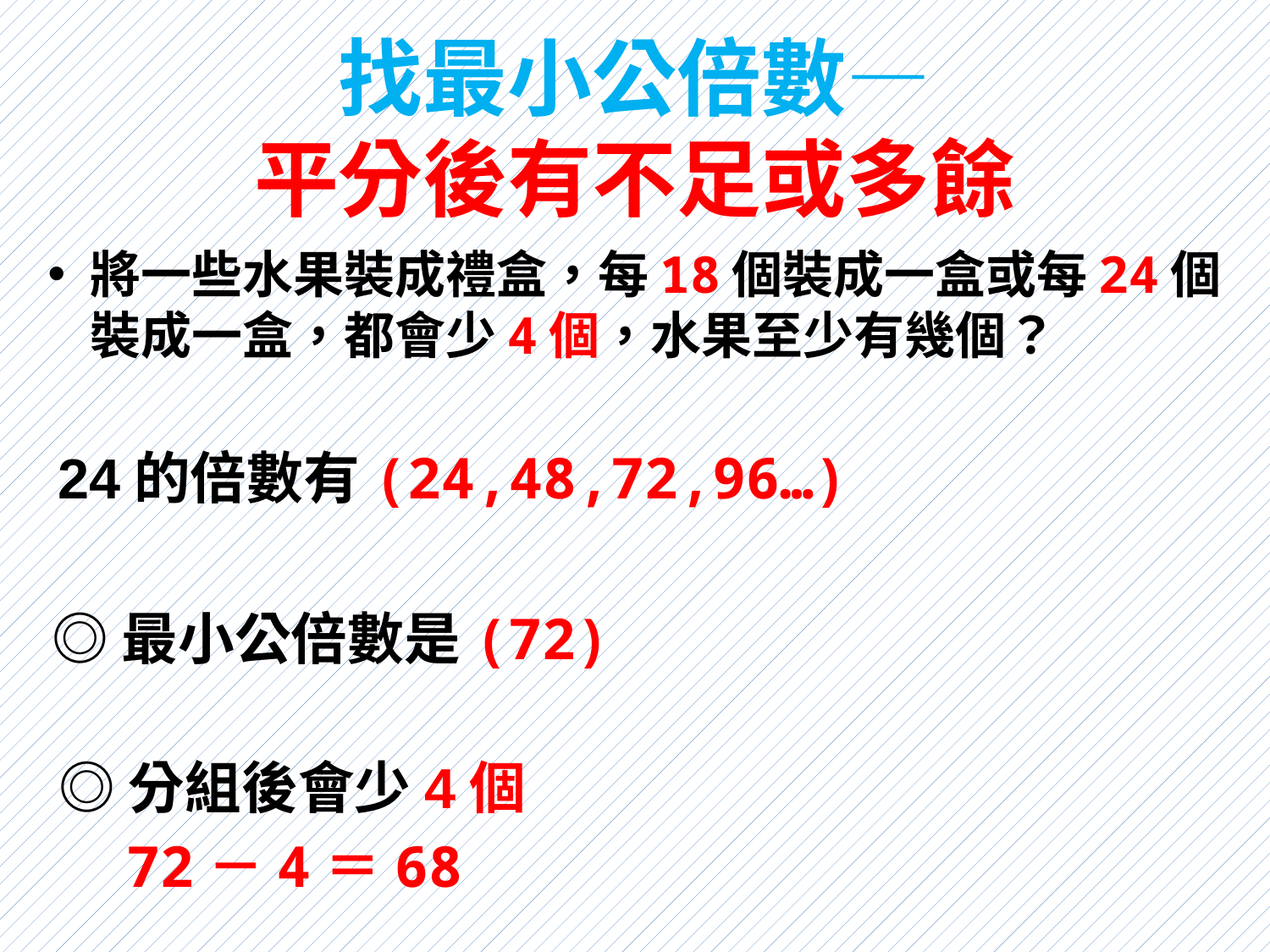

# 找最小公倍數— 平分後有不足或多餘
將一些水果裝成禮盒，每18個裝成一盒或每24個裝成一盒，都會少4個，水果至少有幾個？
24的倍數有(24,48,72,96…)
◎最小公倍數是(72)
◎分組後會少4個
  72－4＝68